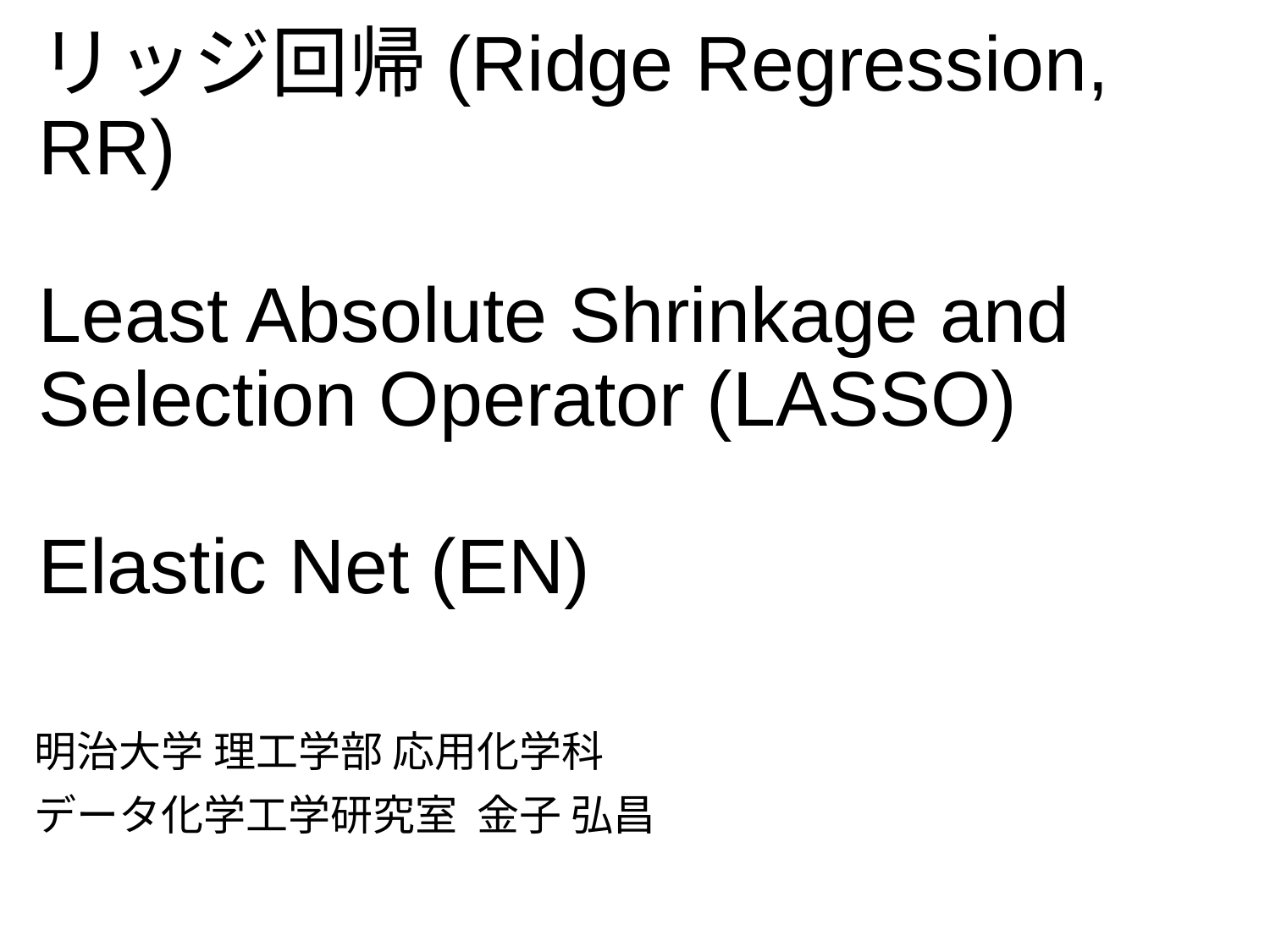

1
# リッジ回帰(Ridge Regression, RR) Least Absolute Shrinkage and Selection Operator (LASSO) Elastic Net (EN)
明治大学 理工学部 応用化学科
データ化学工学研究室  金子 弘昌